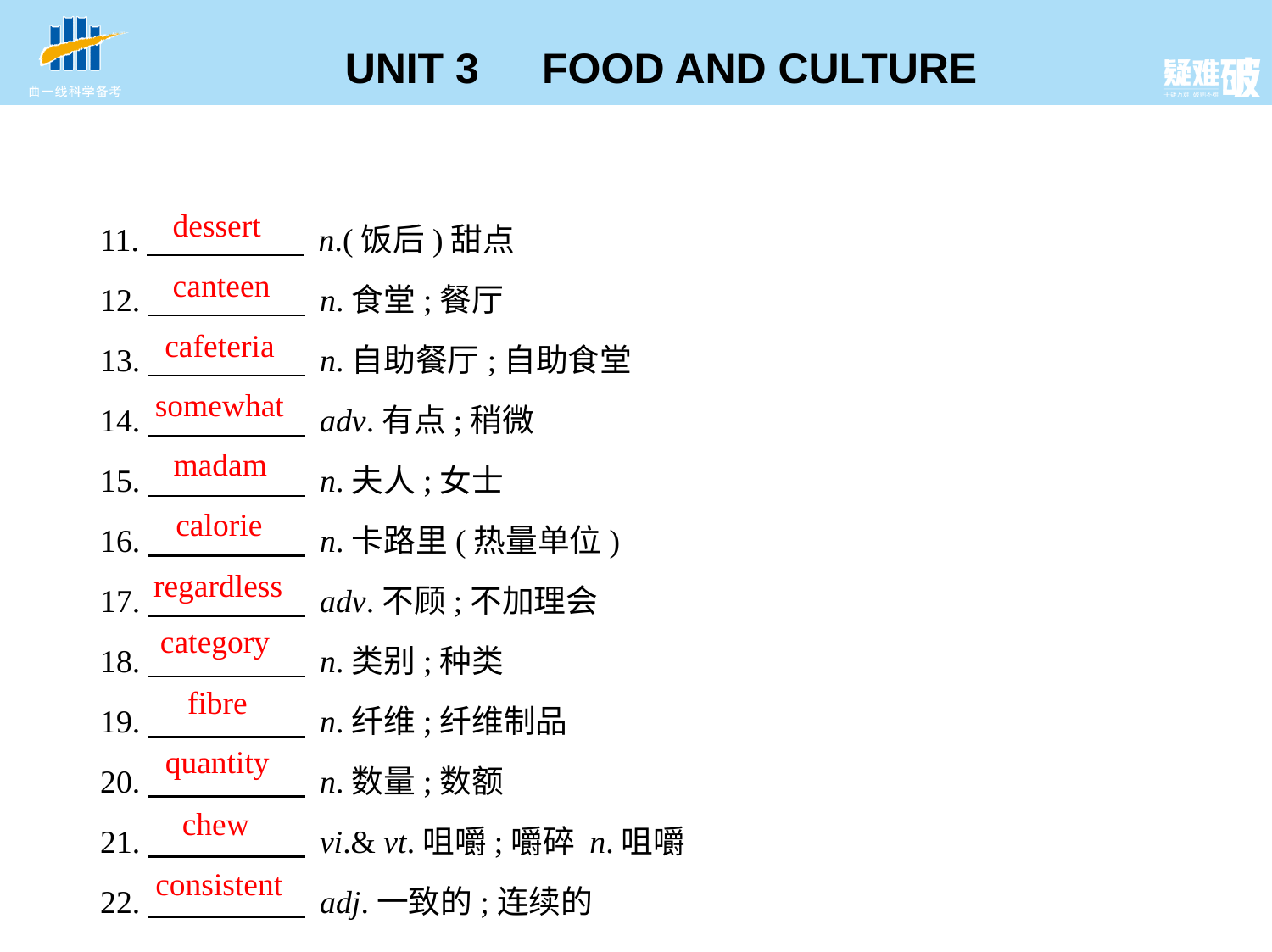

dessert
11.　　　　     n.(饭后)甜点
12.　　　　     n.食堂;餐厅
13.　　　　     n.自助餐厅;自助食堂
14.　　　　     adv.有点;稍微
15.　　　　     n.夫人;女士
16.　　　　     n.卡路里(热量单位)
17.　　　　     adv.不顾;不加理会
18.　　　　     n.类别;种类
19.　　　　     n.纤维;纤维制品
20.　　　　     n.数量;数额
21.　　　　     vi.& vt.咀嚼;嚼碎 n.咀嚼
22.　　　　     adj.一致的;连续的
canteen
cafeteria
somewhat
madam
calorie
regardless
category
fibre
quantity
chew
consistent